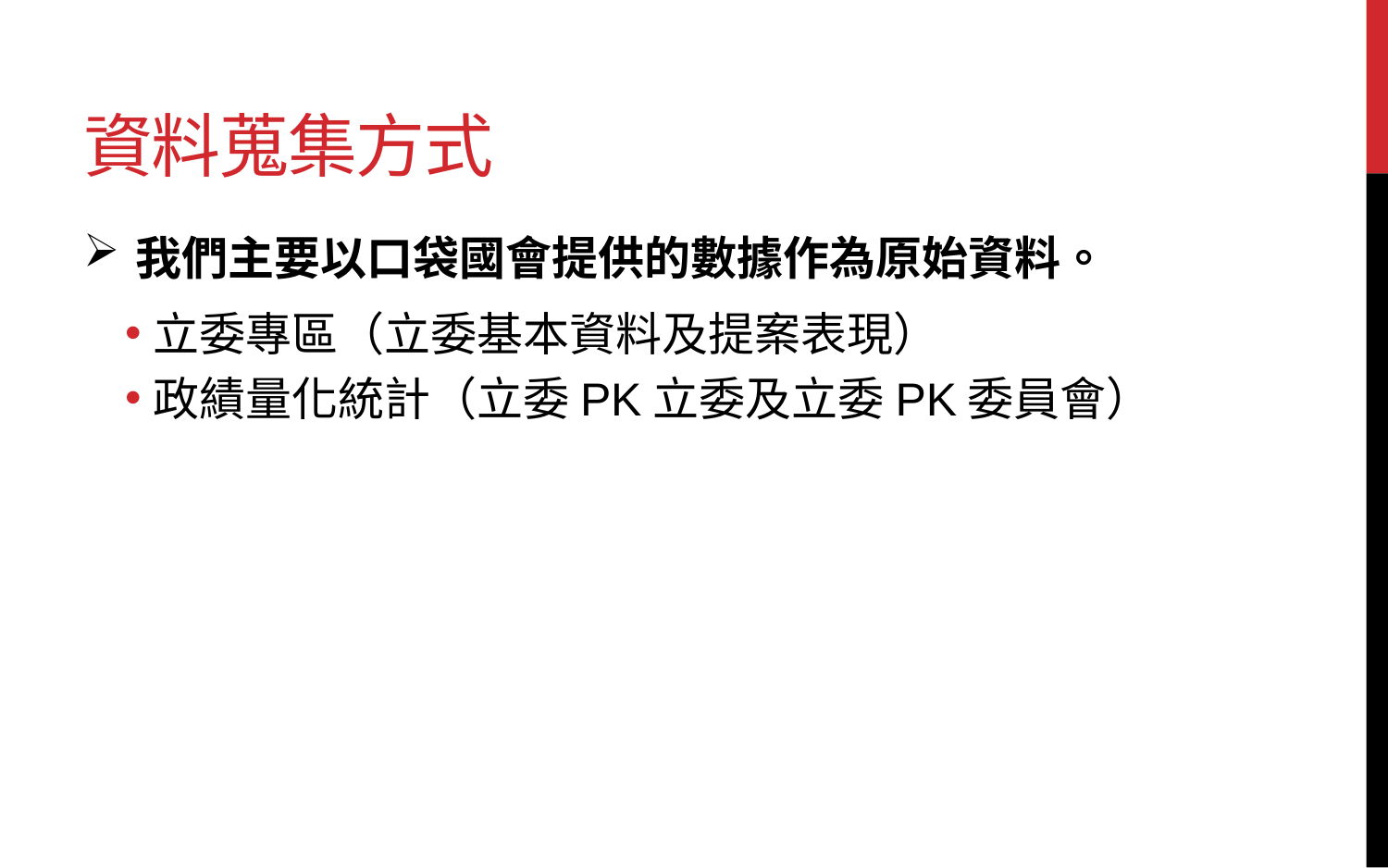

# 資料蒐集方式
我們主要以口袋國會提供的數據作為原始資料。
立委專區（立委基本資料及提案表現）
政績量化統計（立委PK立委及立委PK委員會）